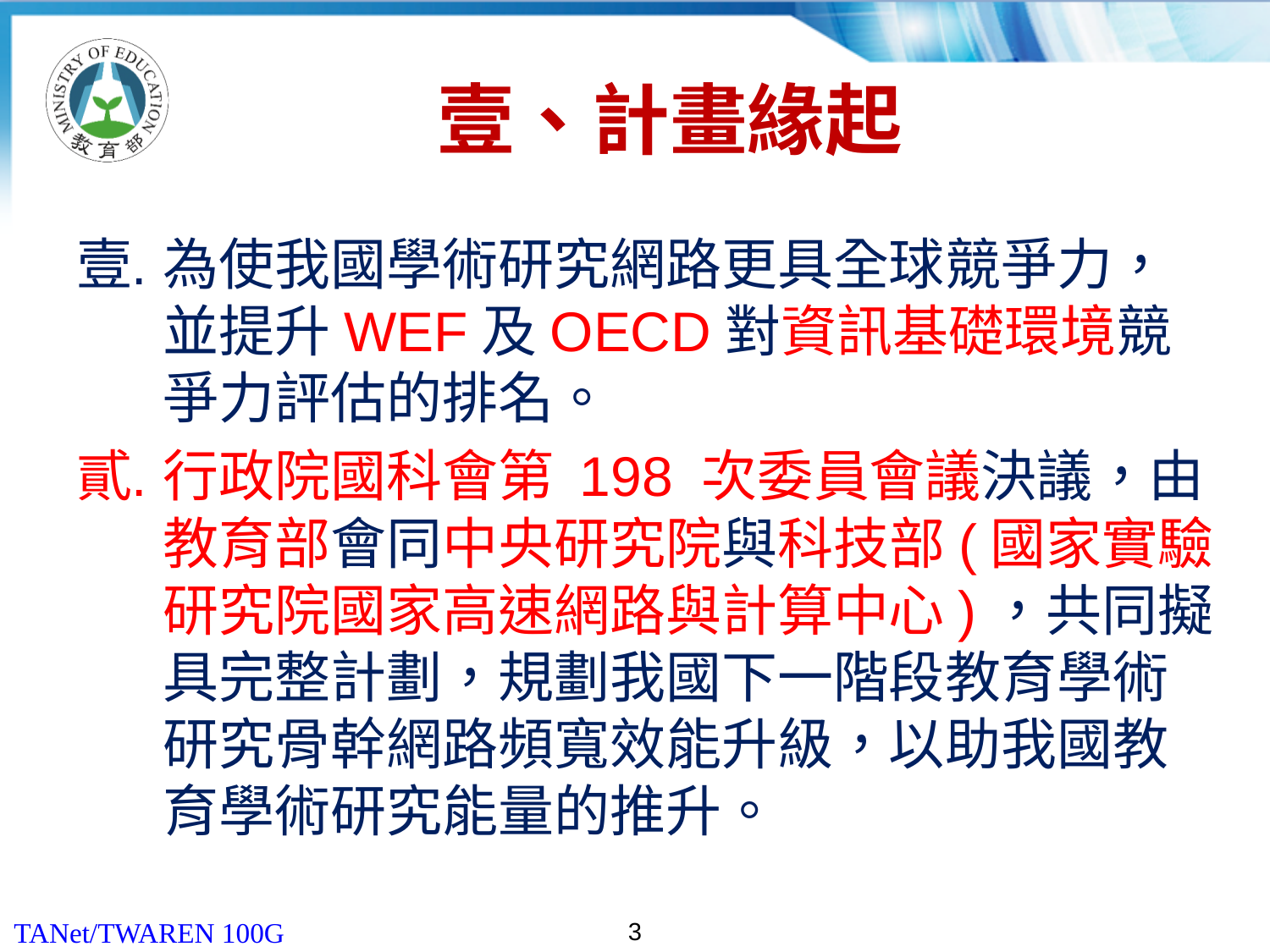

# 壹、計畫緣起
為使我國學術研究網路更具全球競爭力，並提升WEF及OECD對資訊基礎環境競爭力評估的排名。
行政院國科會第 198 次委員會議決議，由教育部會同中央研究院與科技部(國家實驗研究院國家高速網路與計算中心)，共同擬具完整計劃，規劃我國下一階段教育學術研究骨幹網路頻寬效能升級，以助我國教育學術研究能量的推升。

3